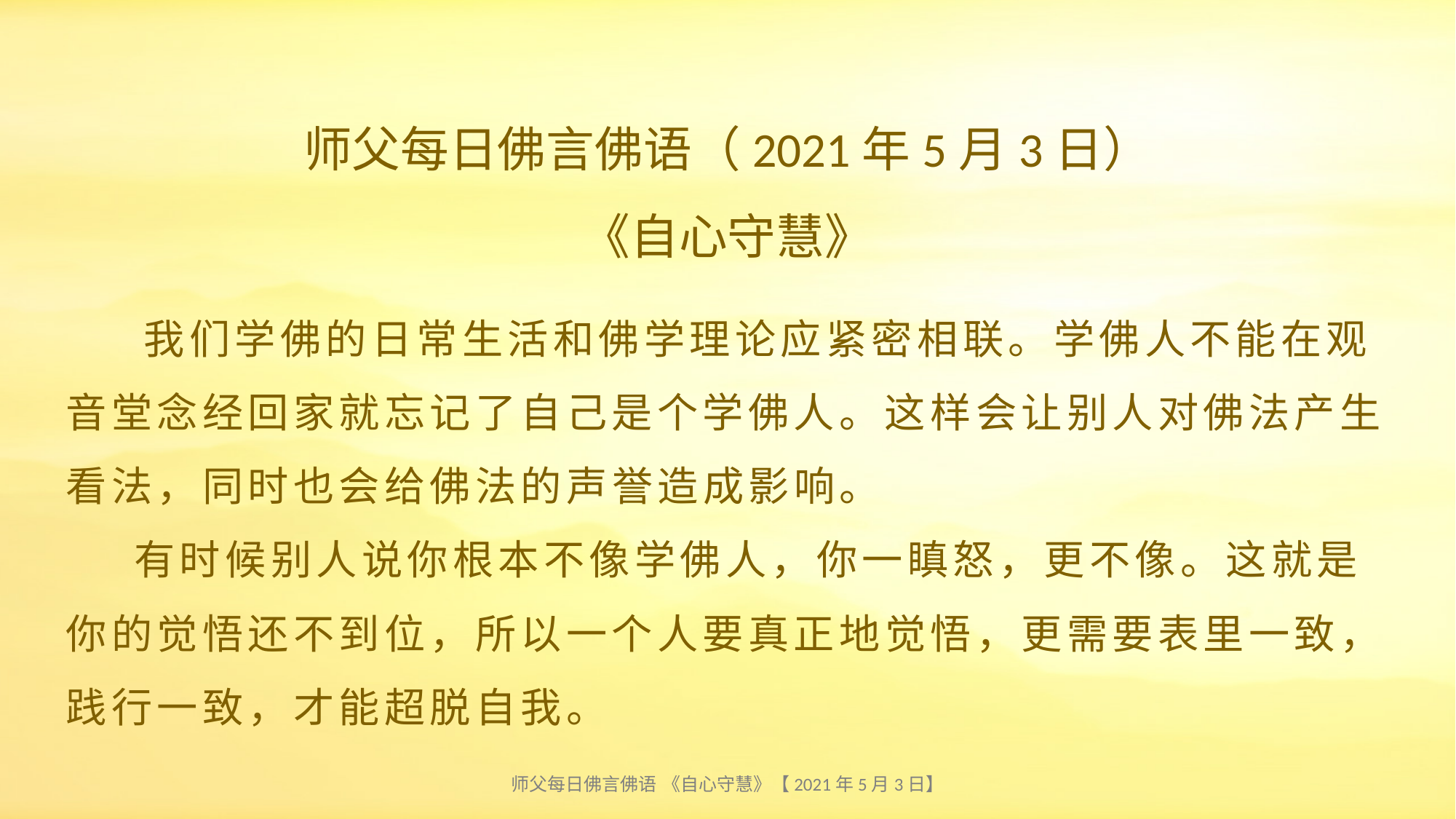

师父每日佛言佛语（2021年5月3日）
《自心守慧》
# 我们学佛的日常生活和佛学理论应紧密相联。学佛人不能在观音堂念经回家就忘记了自己是个学佛人。这样会让别人对佛法产生看法，同时也会给佛法的声誉造成影响。 有时候别人说你根本不像学佛人，你一瞋怒，更不像。这就是你的觉悟还不到位，所以一个人要真正地觉悟，更需要表里一致，践行一致，才能超脱自我。
师父每日佛言佛语 《自心守慧》【2021年5月3日】